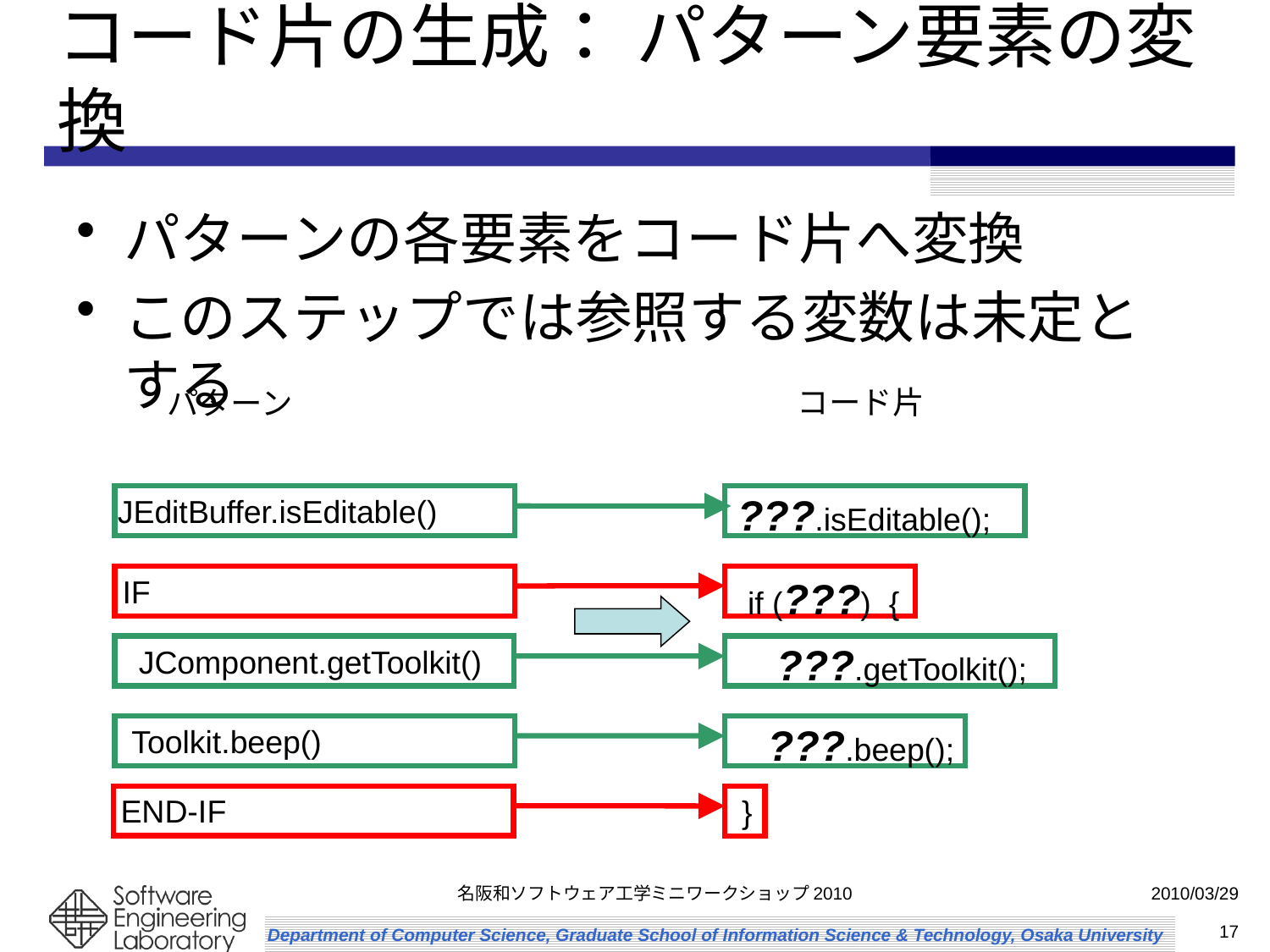

# コード片の生成： パターン要素の変換
パターンの各要素をコード片へ変換
このステップでは参照する変数は未定とする
コード片
パターン
???.isEditable();
JEditBuffer.isEditable()

IF

if (???)  {

???.getToolkit();
JComponent.getToolkit()

???.beep();
Toolkit.beep()
END-IF
}
名阪和ソフトウェア工学ミニワークショップ2010
2010/03/29
17